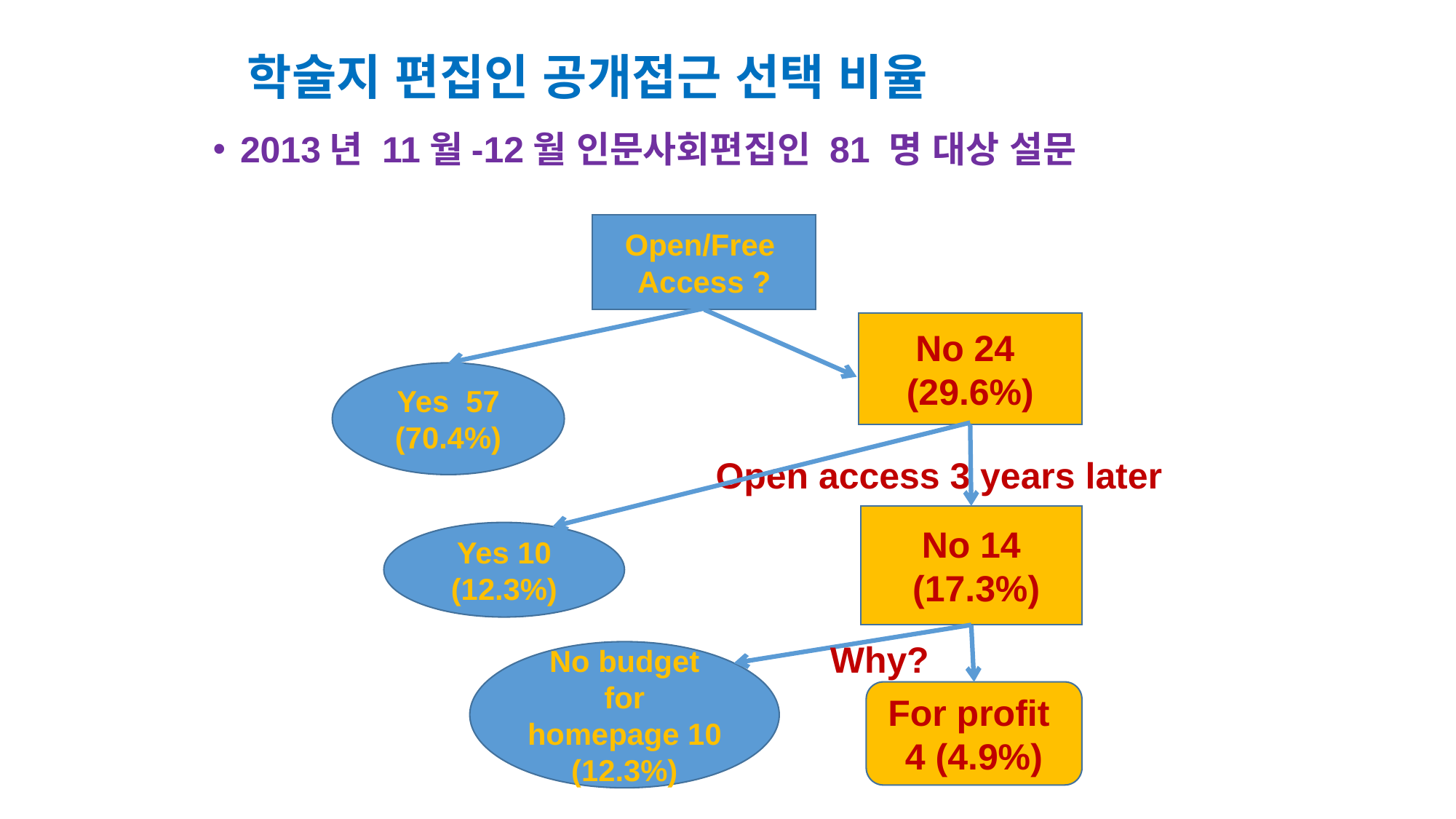

# 학술지 편집인 공개접근 선택 비율
2013년 11월-12월 인문사회편집인 81 명 대상 설문

Open/Free  Access ?
No 24
(29.6%)
Yes  57 (70.4%)
Open access 3 years later
No 14
 (17.3%)
Yes 10 (12.3%)
Why?
No budget for homepage 10 (12.3%)
For profit  4 (4.9%)